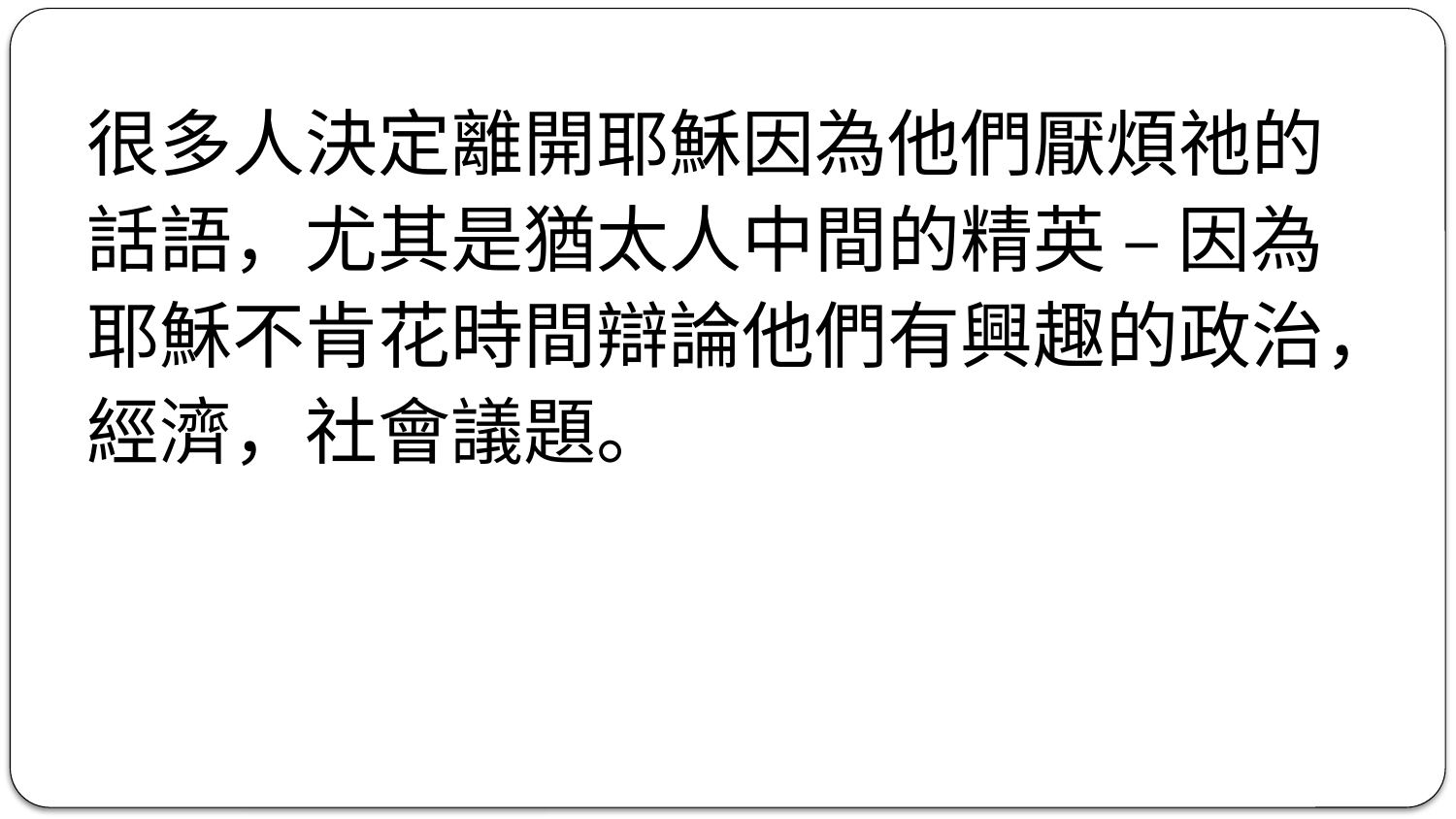

很多人決定離開耶穌因為他們厭煩祂的話語，尤其是猶太人中間的精英 – 因為耶穌不肯花時間辯論他們有興趣的政治，經濟，社會議題。